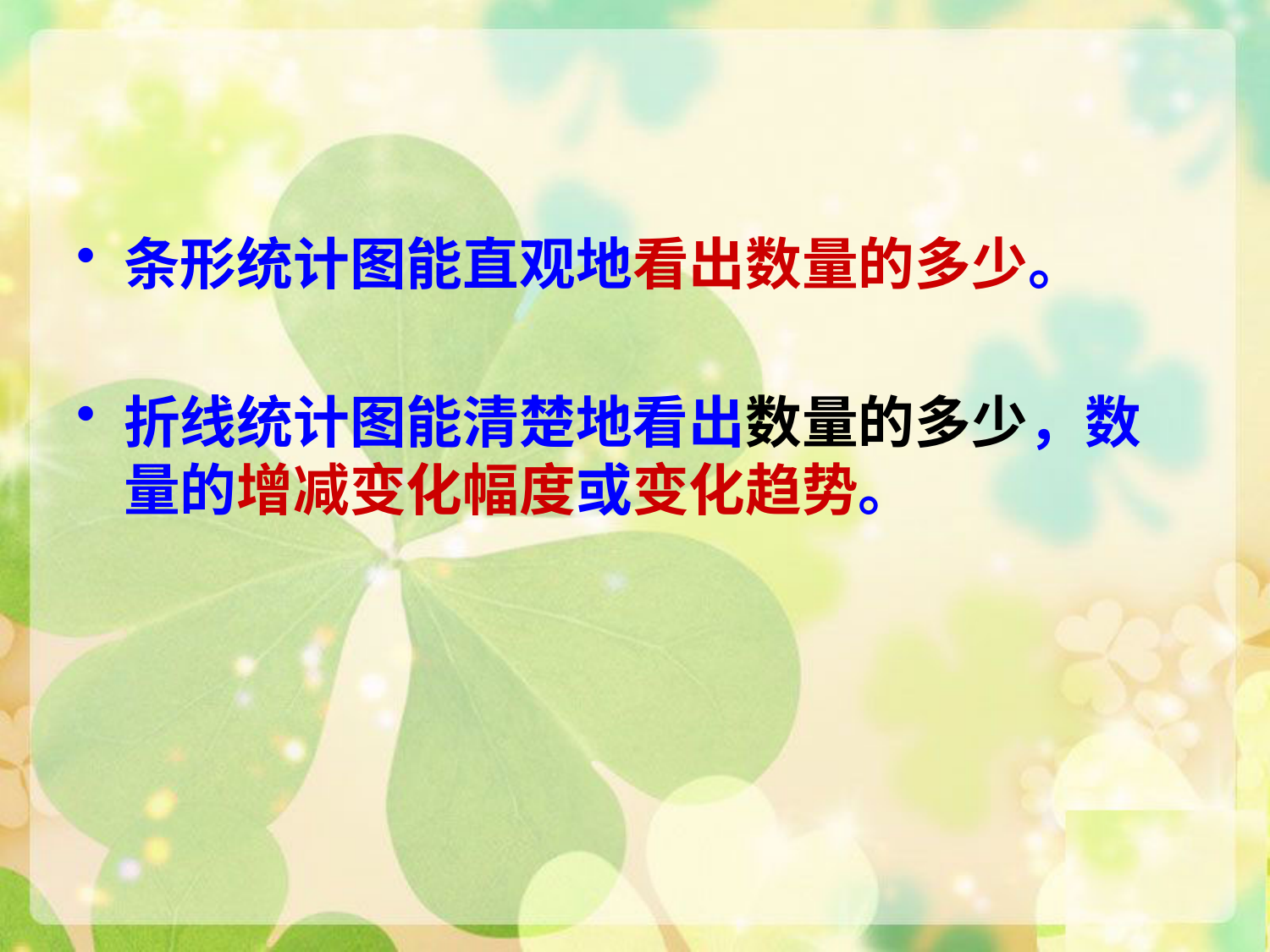

条形统计图能直观地看出数量的多少。

折线统计图能清楚地看出数量的多少，数量的增减变化幅度或变化趋势。